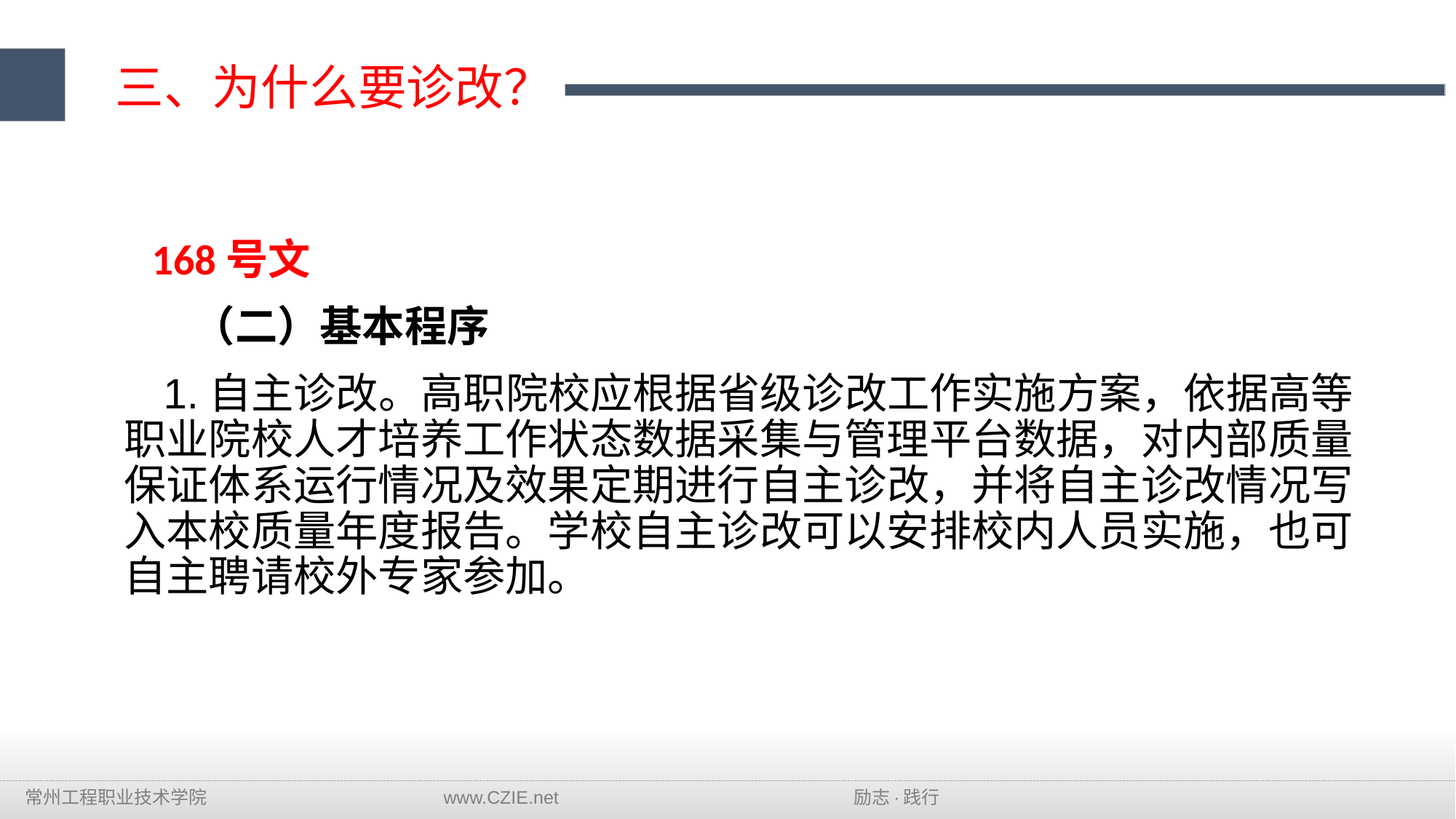

三、为什么要诊改？

    168号文
      （二）基本程序
    1.自主诊改。高职院校应根据省级诊改工作实施方案，依据高等职业院校人才培养工作状态数据采集与管理平台数据，对内部质量保证体系运行情况及效果定期进行自主诊改，并将自主诊改情况写入本校质量年度报告。学校自主诊改可以安排校内人员实施，也可自主聘请校外专家参加。